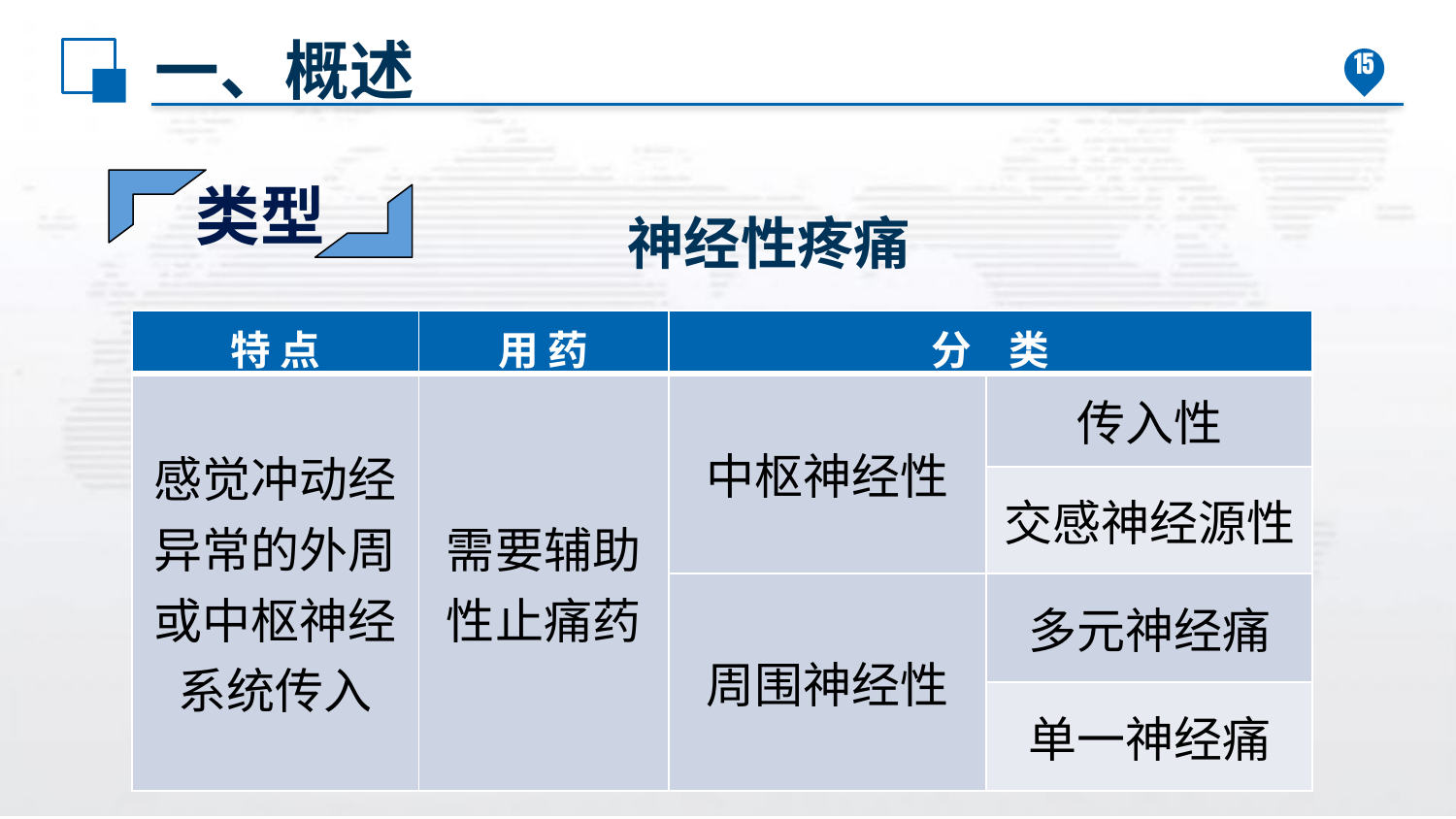

# 一、概述
15
类型

神经性疼痛
| 特 点 | 用 药 | 分 类 |  |
| --- | --- | --- | --- |
| 感觉冲动经异常的外周或中枢神经系统传入 | 需要辅助性止痛药 | 中枢神经性 | 传入性 |
|  |  |  | 交感神经源性 |
|  |  | 周围神经性 | 多元神经痛 |
|  |  |  | 单一神经痛 |